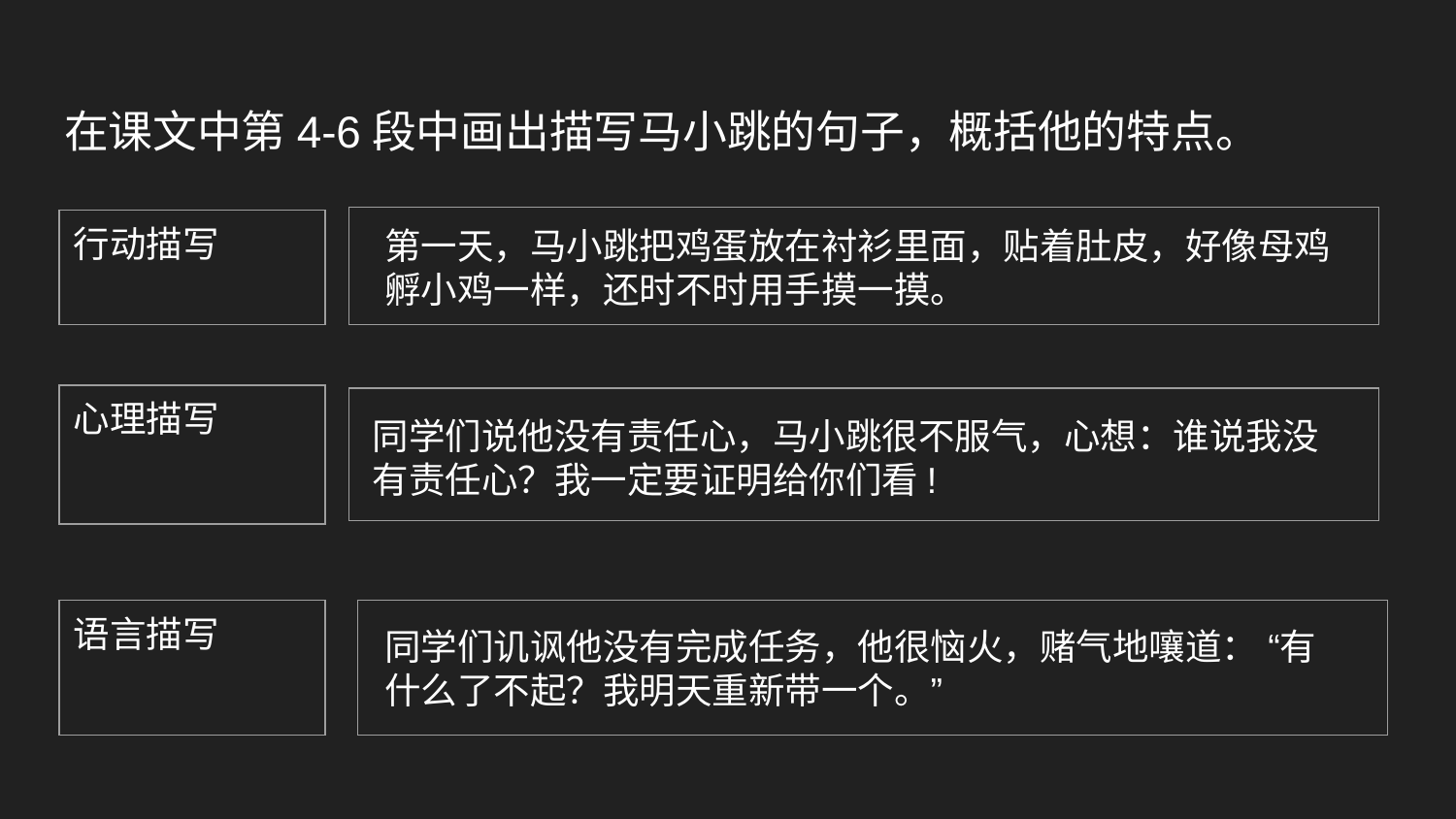

在课文中第4-6段中画出描写马小跳的句子，概括他的特点。
|  |
| --- |
第一天，马小跳把鸡蛋放在衬衫里面，贴着肚皮，好像母鸡孵小鸡一样，还时不时用手摸一摸。
| 行动描写 |
| --- |
| 心理描写 |
| --- |
|  |
| --- |
同学们说他没有责任心，马小跳很不服气，心想：谁说我没有责任心？我一定要证明给你们看!
| 语言描写 |
| --- |
|  |
| --- |
同学们讥讽他没有完成任务，他很恼火，赌气地嚷道： “有什么了不起？我明天重新带一个。”